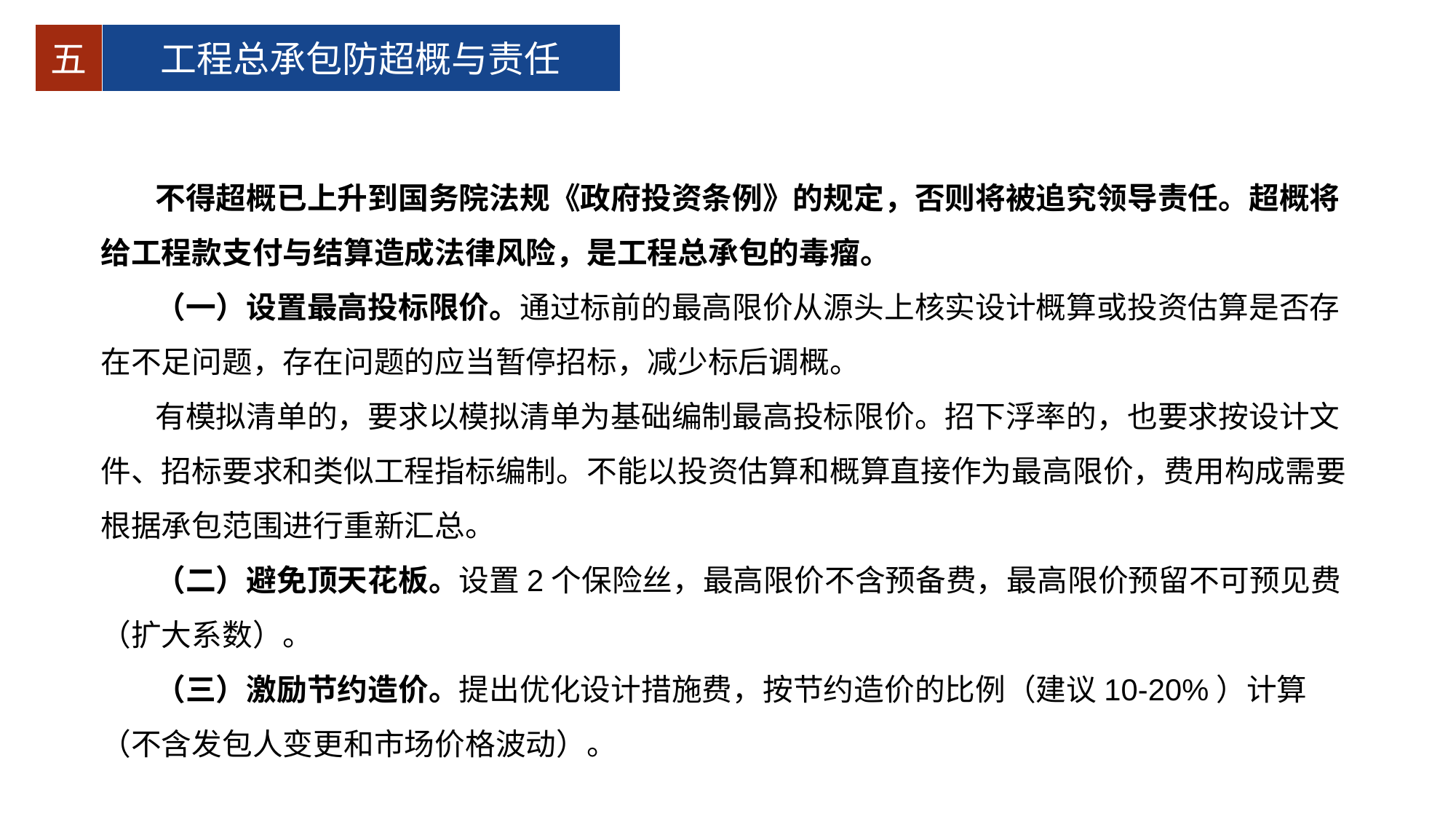

五
工程总承包防超概与责任
不得超概已上升到国务院法规《政府投资条例》的规定，否则将被追究领导责任。超概将给工程款支付与结算造成法律风险，是工程总承包的毒瘤。
（一）设置最高投标限价。通过标前的最高限价从源头上核实设计概算或投资估算是否存在不足问题，存在问题的应当暂停招标，减少标后调概。
有模拟清单的，要求以模拟清单为基础编制最高投标限价。招下浮率的，也要求按设计文件、招标要求和类似工程指标编制。不能以投资估算和概算直接作为最高限价，费用构成需要根据承包范围进行重新汇总。
（二）避免顶天花板。设置2个保险丝，最高限价不含预备费，最高限价预留不可预见费（扩大系数）。
（三）激励节约造价。提出优化设计措施费，按节约造价的比例（建议10-20%）计算（不含发包人变更和市场价格波动）。